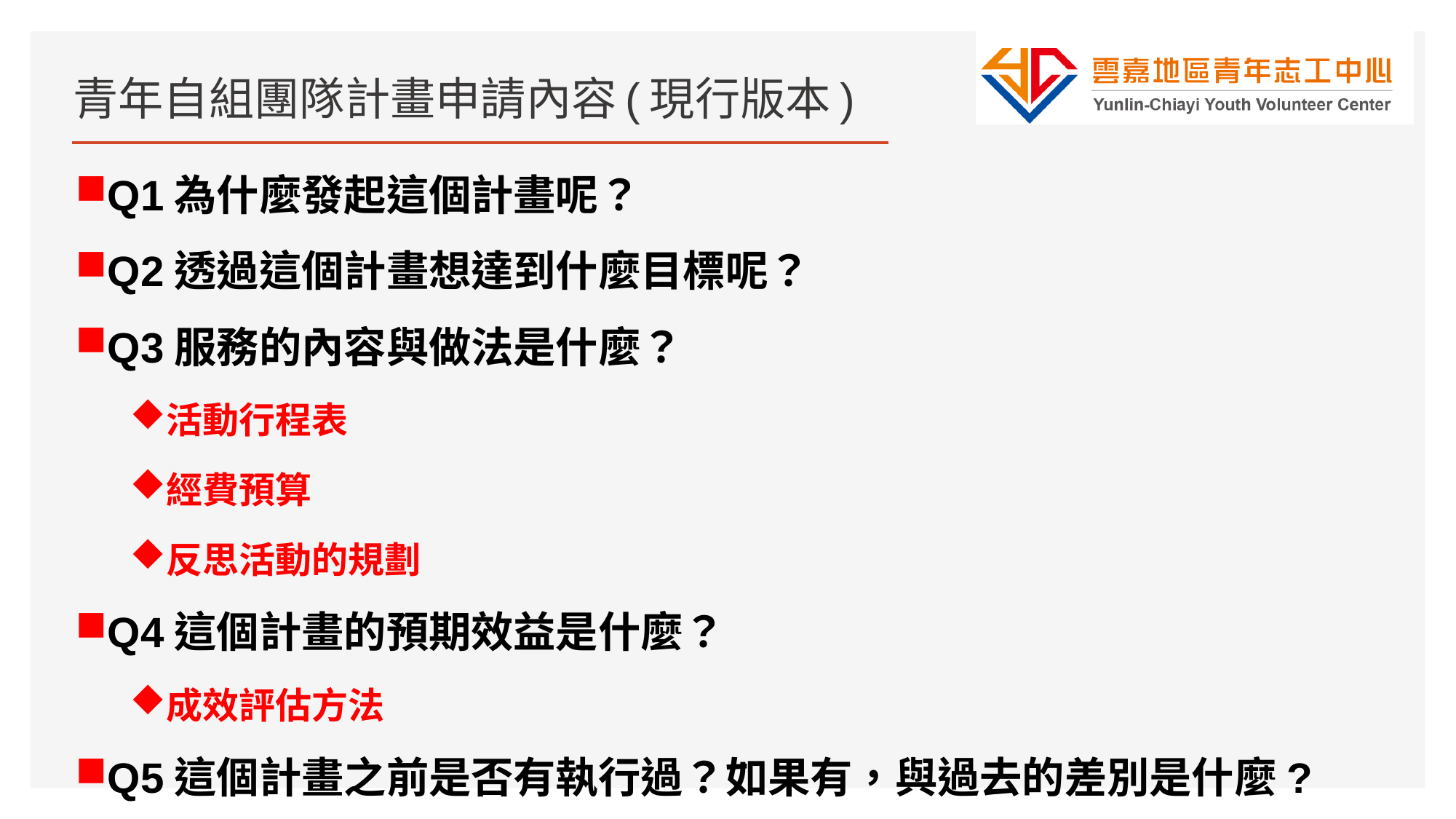

# 青年自組團隊計畫申請內容(現行版本)
Q1為什麼發起這個計畫呢？
Q2透過這個計畫想達到什麼目標呢？
Q3服務的內容與做法是什麼？
活動行程表
經費預算
反思活動的規劃
Q4這個計畫的預期效益是什麼？
成效評估方法
Q5這個計畫之前是否有執行過？如果有，與過去的差別是什麼?